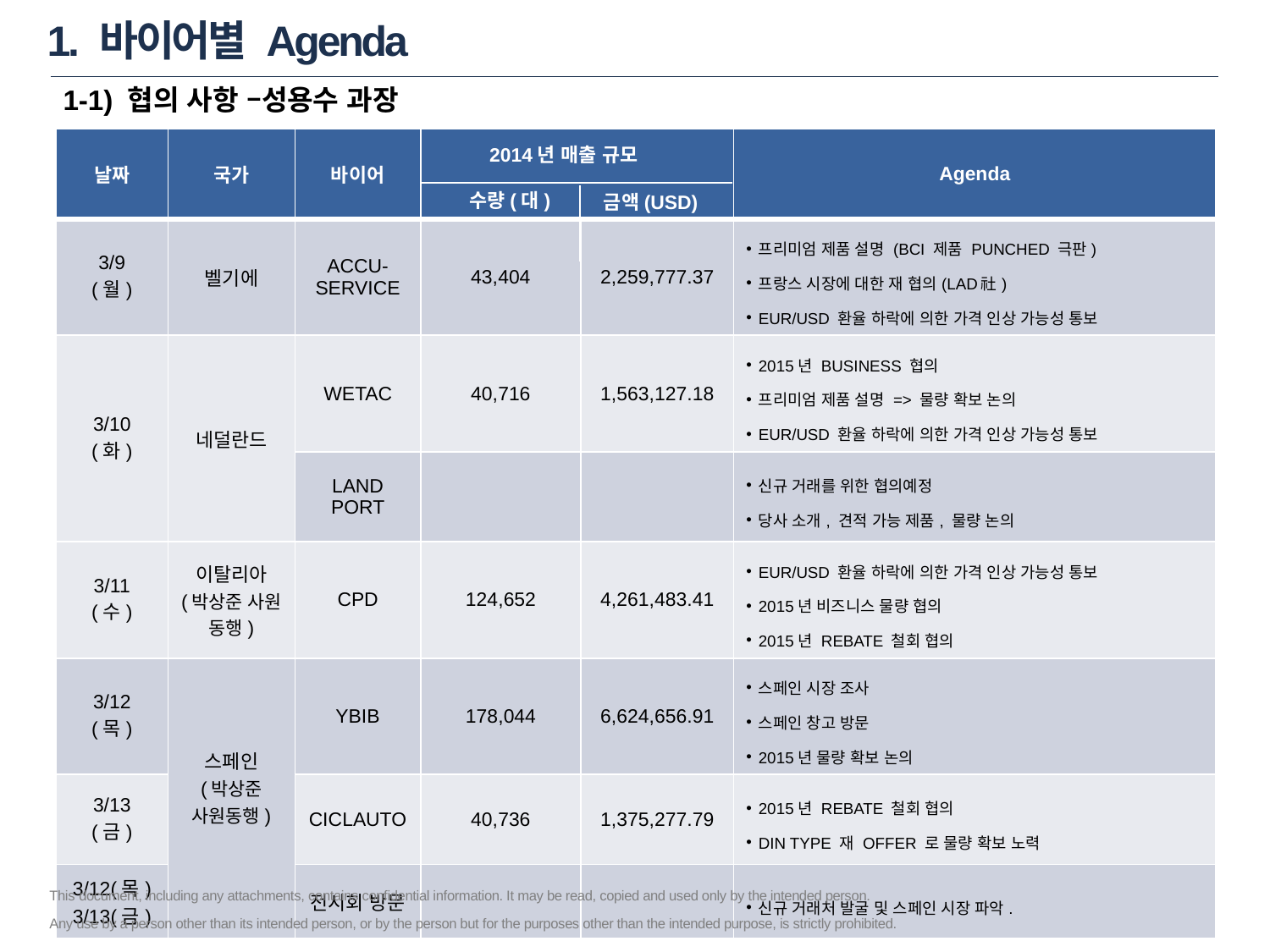

# 1. 바이어별 Agenda
1-1) 협의 사항 –성용수 과장
| 날짜 | 국가 | 바이어 |  |  | Agenda |
| --- | --- | --- | --- | --- | --- |
| 3/9 (월) | 벨기에 | ACCU-SERVICE | 43,404 | 2,259,777.37 | 프리미엄 제품 설명 (BCI 제품 PUNCHED 극판) 프랑스 시장에 대한 재 협의(LAD社) EUR/USD 환율 하락에 의한 가격 인상 가능성 통보 |
| 3/10 (화) | 네덜란드 | WETAC | 40,716 | 1,563,127.18 | 2015년 BUSINESS 협의 프리미엄 제품 설명 => 물량 확보 논의 EUR/USD 환율 하락에 의한 가격 인상 가능성 통보 |
|  |  | LAND PORT |  |  | 신규 거래를 위한 협의예정 당사 소개, 견적 가능 제품, 물량 논의 |
| 3/11 (수) | 이탈리아 (박상준 사원 동행) | CPD | 124,652 | 4,261,483.41 | EUR/USD 환율 하락에 의한 가격 인상 가능성 통보 2015년 비즈니스 물량 협의 2015년 REBATE 철회 협의 |
| 3/12 (목) | 스페인 (박상준 사원동행) | YBIB | 178,044 | 6,624,656.91 | 스페인 시장 조사 스페인 창고 방문 2015년 물량 확보 논의 |
| 3/13 (금) |  | CICLAUTO | 40,736 | 1,375,277.79 | 2015년 REBATE 철회 협의 DIN TYPE 재 OFFER 로 물량 확보 노력 |
| 3/12(목) 3/13(금) |  | 전시회 방문 |  |  | 신규 거래처 발굴 및 스페인 시장 파악. |
   2014년 매출 규모
  수량(대)
   금액(USD)
This document, including any attachments, contains confidential information. It may be read, copied and used only by the intended person.
Any use by a person other than its intended person, or by the person but for the purposes other than the intended purpose, is strictly prohibited.
2